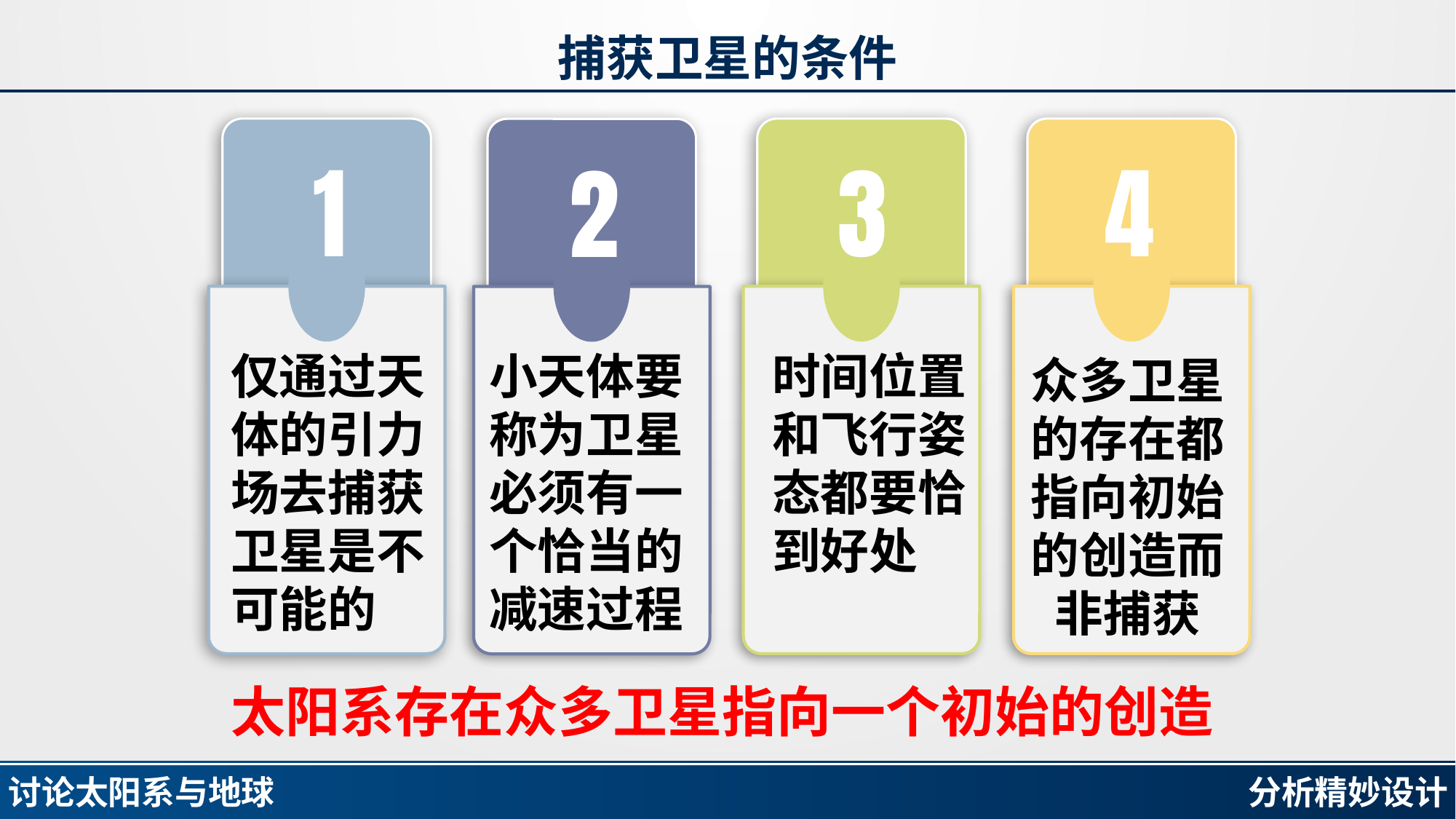

# 捕获卫星的条件

1

仅通过天体的引力场去捕获卫星是不可能的

3

时间位置和飞行姿态都要恰到好处

4

众多卫星的存在都指向初始的创造而非捕获

2

小天体要称为卫星必须有一个恰当的减速过程

太阳系存在众多卫星指向一个初始的创造